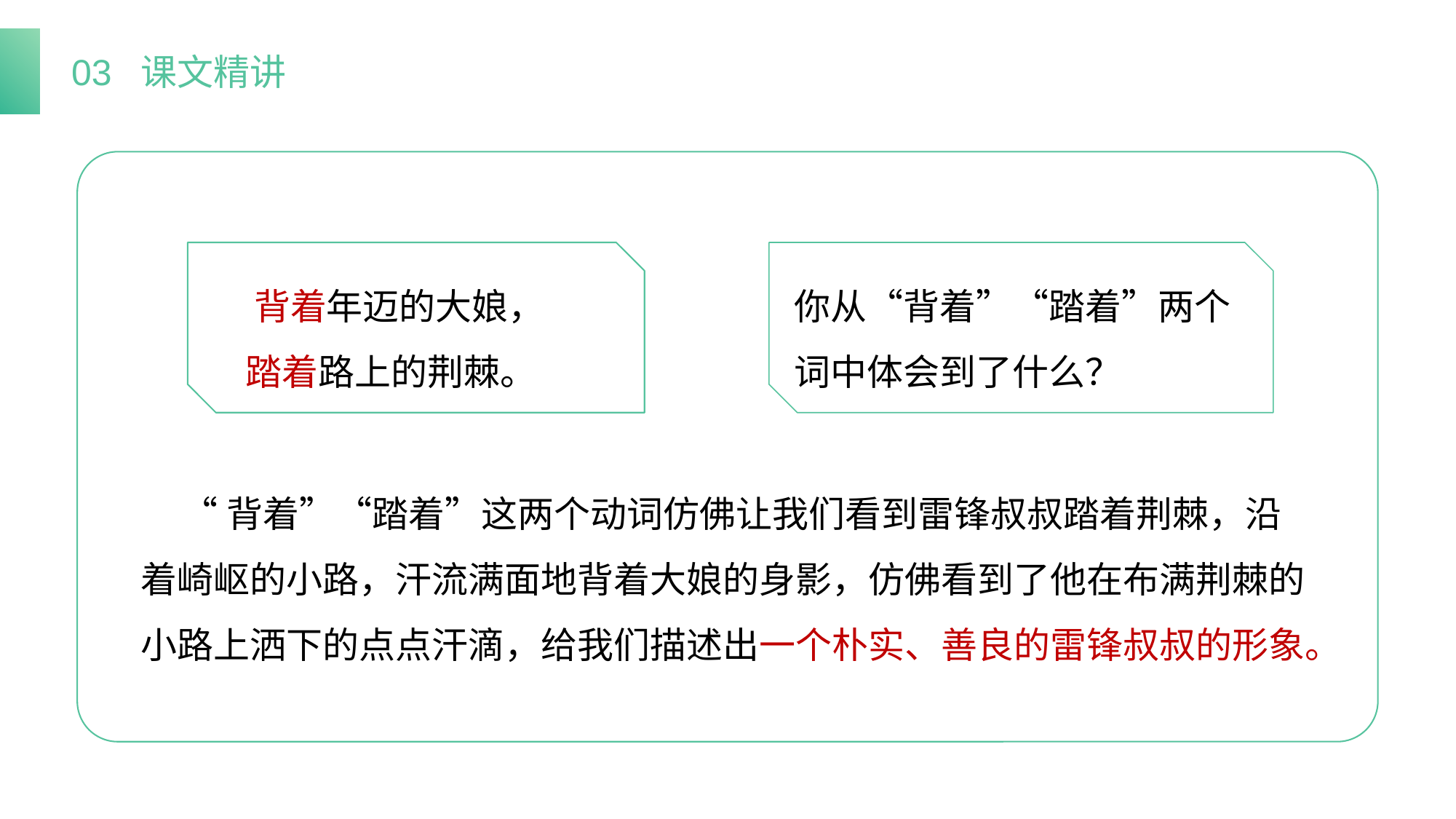

03  课文精讲
    背着年迈的大娘，
    踏着路上的荆棘。
你从“背着”“踏着”两个词中体会到了什么？
     “背着”“踏着”这两个动词仿佛让我们看到雷锋叔叔踏着荆棘，沿着崎岖的小路，汗流满面地背着大娘的身影，仿佛看到了他在布满荆棘的小路上洒下的点点汗滴，给我们描述出一个朴实、善良的雷锋叔叔的形象。